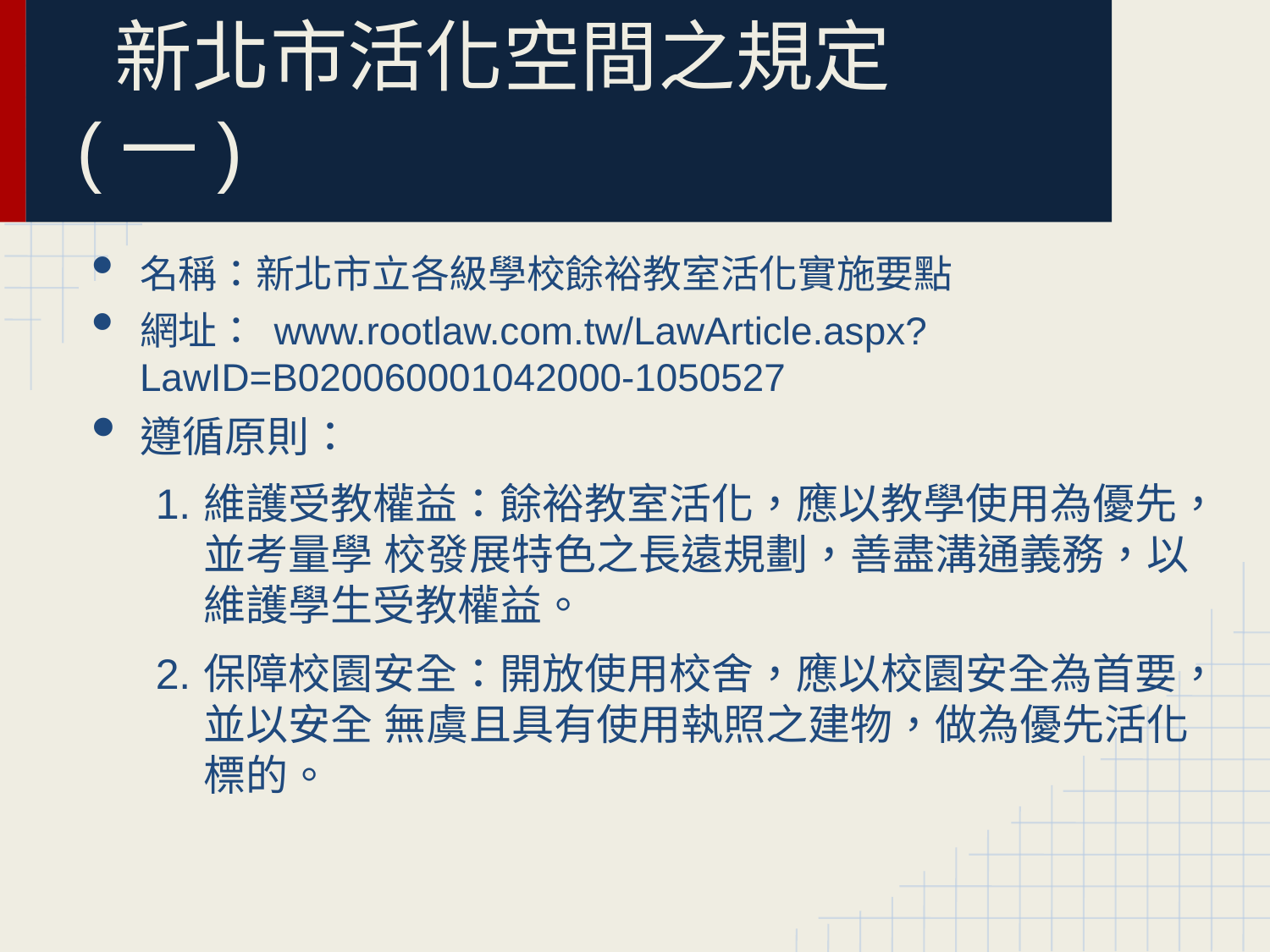

# 新北市活化空間之規定(一)
名稱：新北市立各級學校餘裕教室活化實施要點
網址： www.rootlaw.com.tw/LawArticle.aspx?LawID=B020060001042000-1050527
遵循原則：
維護受教權益：餘裕教室活化，應以教學使用為優先，並考量學 校發展特色之長遠規劃，善盡溝通義務，以維護學生受教權益。
保障校園安全：開放使用校舍，應以校園安全為首要，並以安全 無虞且具有使用執照之建物，做為優先活化標的。